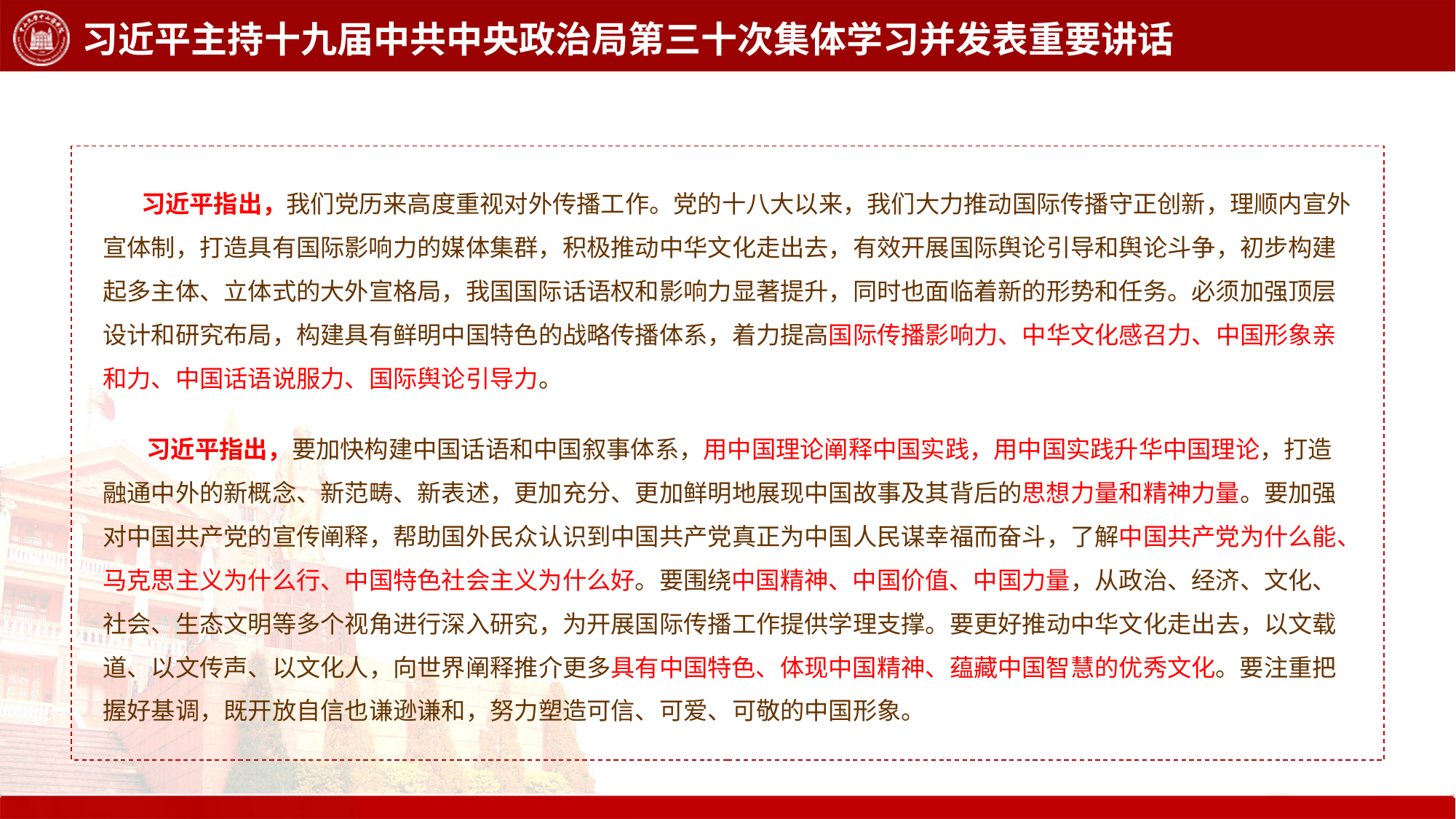

习近平主持十九届中共中央政治局第三十次集体学习并发表重要讲话

      习近平指出，我们党历来高度重视对外传播工作。党的十八大以来，我们大力推动国际传播守正创新，理顺内宣外宣体制，打造具有国际影响力的媒体集群，积极推动中华文化走出去，有效开展国际舆论引导和舆论斗争，初步构建起多主体、立体式的大外宣格局，我国国际话语权和影响力显著提升，同时也面临着新的形势和任务。必须加强顶层设计和研究布局，构建具有鲜明中国特色的战略传播体系，着力提高国际传播影响力、中华文化感召力、中国形象亲和力、中国话语说服力、国际舆论引导力。
       习近平指出，要加快构建中国话语和中国叙事体系，用中国理论阐释中国实践，用中国实践升华中国理论，打造融通中外的新概念、新范畴、新表述，更加充分、更加鲜明地展现中国故事及其背后的思想力量和精神力量。要加强对中国共产党的宣传阐释，帮助国外民众认识到中国共产党真正为中国人民谋幸福而奋斗，了解中国共产党为什么能、马克思主义为什么行、中国特色社会主义为什么好。要围绕中国精神、中国价值、中国力量，从政治、经济、文化、社会、生态文明等多个视角进行深入研究，为开展国际传播工作提供学理支撑。要更好推动中华文化走出去，以文载道、以文传声、以文化人，向世界阐释推介更多具有中国特色、体现中国精神、蕴藏中国智慧的优秀文化。要注重把握好基调，既开放自信也谦逊谦和，努力塑造可信、可爱、可敬的中国形象。